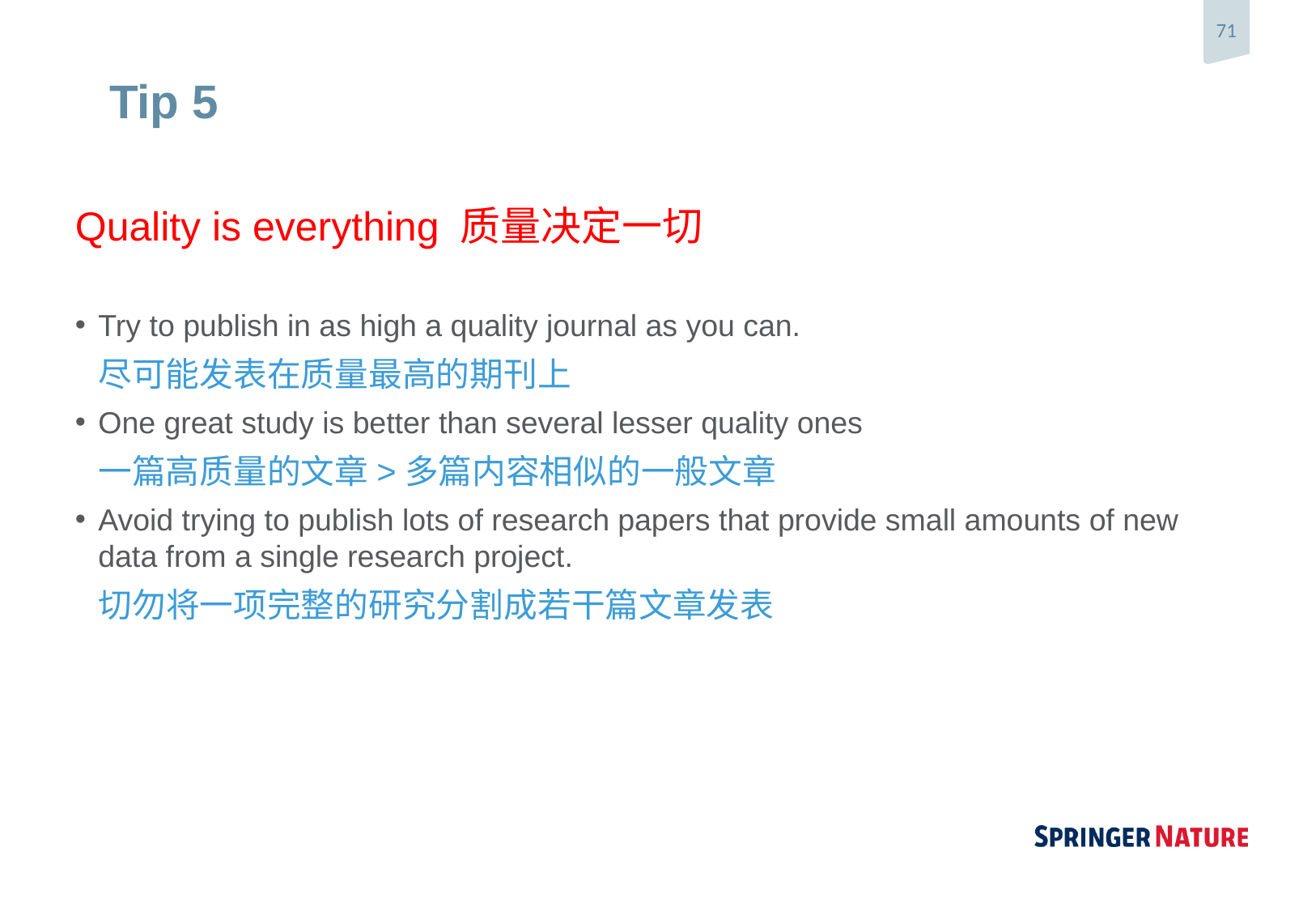

# Tip 5
Quality is everything 质量决定一切

Try to publish in as high a quality journal as you can.
	尽可能发表在质量最高的期刊上
One great study is better than several lesser quality ones
	一篇高质量的文章>多篇内容相似的一般文章
Avoid trying to publish lots of research papers that provide small amounts of new data from a single research project.
	切勿将一项完整的研究分割成若干篇文章发表